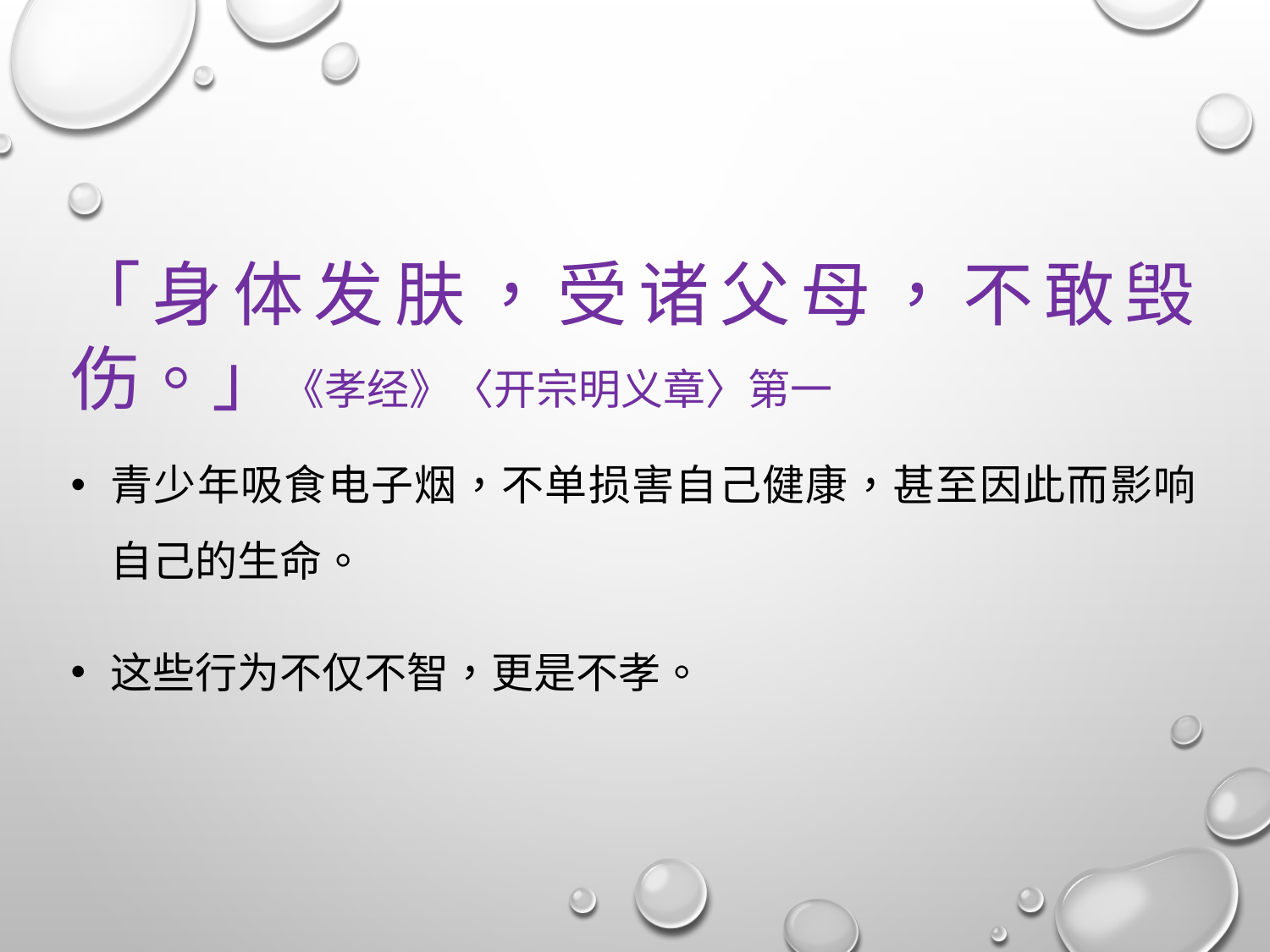

「身体发肤，受诸父母，不敢毁伤。」《孝经》〈开宗明义章〉第一
青少年吸食电子烟，不单损害自己健康，甚至因此而影响自己的生命。
这些行为不仅不智，更是不孝。